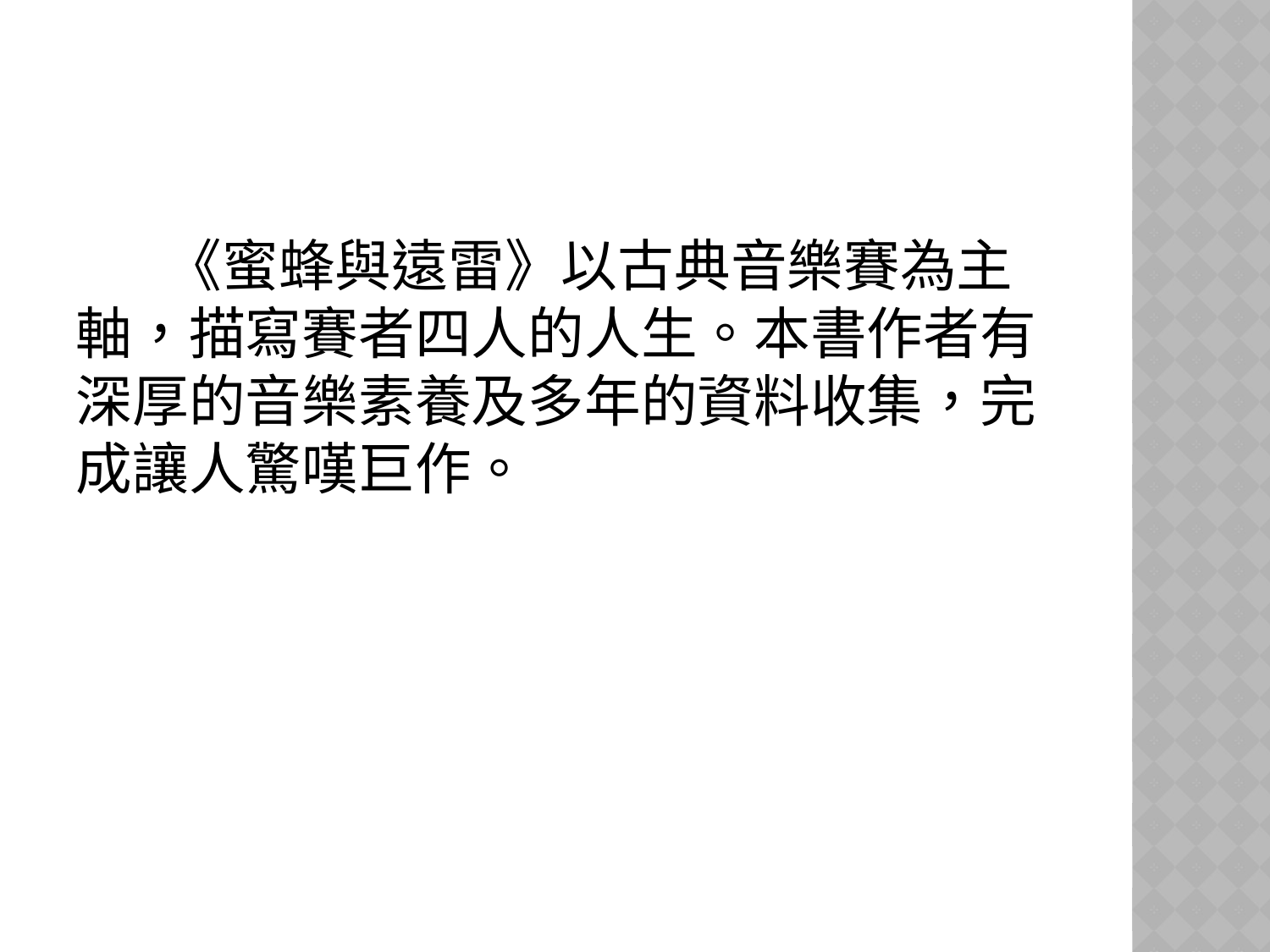

#
      《蜜蜂與遠雷》以古典音樂賽為主軸，描寫賽者四人的人生。本書作者有深厚的音樂素養及多年的資料收集，完成讓人驚嘆巨作。